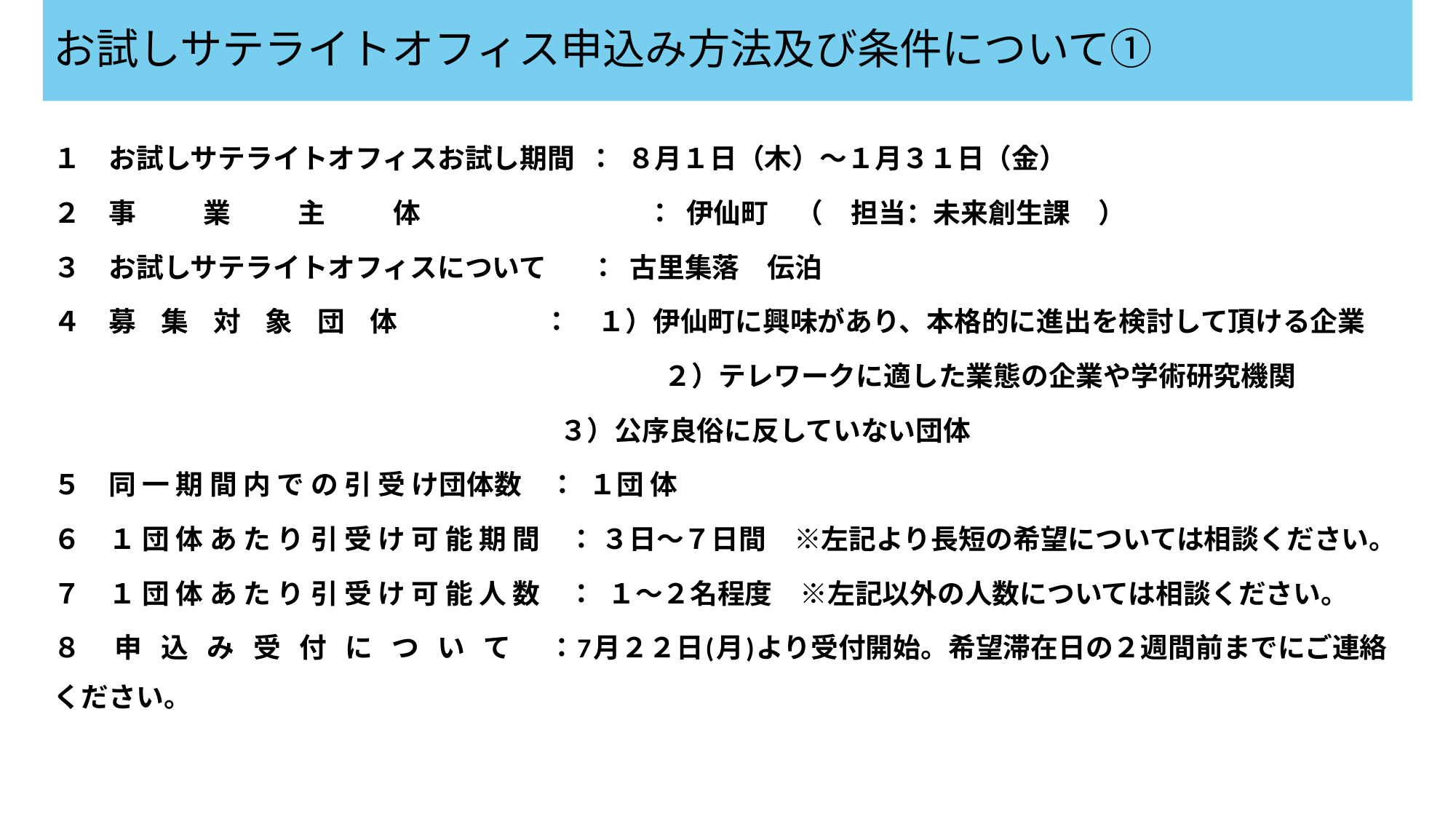

# お試しサテライトオフィス申込み方法及び条件について①
１　お試しサテライトオフィスお試し期間  ：  ８月１日（木）～１月３１日（金）
２　事  　　業　　  主　  　体　　　　　　　　 ：  伊仙町　（　担当：未来創生課　）
３　お試しサテライトオフィスについて       ：  古里集落　伝泊
４　募    集    対    象    団    体                  　 ：　１）伊仙町に興味があり、本格的に進出を検討して頂ける企業
           　　　　　　　　　　　　                                  ２）テレワークに適した業態の企業や学術研究機関
                                                                             　３）公序良俗に反していない団体
５　同 一 期 間 内 で の 引 受 け団体数　：  １団 体
６　１ 団 体 あ た り 引 受 け 可 能 期 間　： ３日～７日間　※左記より長短の希望については相談ください。
７　１ 団 体 あ た り 引 受 け 可 能 人 数　：  １～２名程度　※左記以外の人数については相談ください。
８　 申   込   み   受   付   に   つ   い   て      ：7月２２日(月)より受付開始。希望滞在日の２週間前までにご連絡ください。